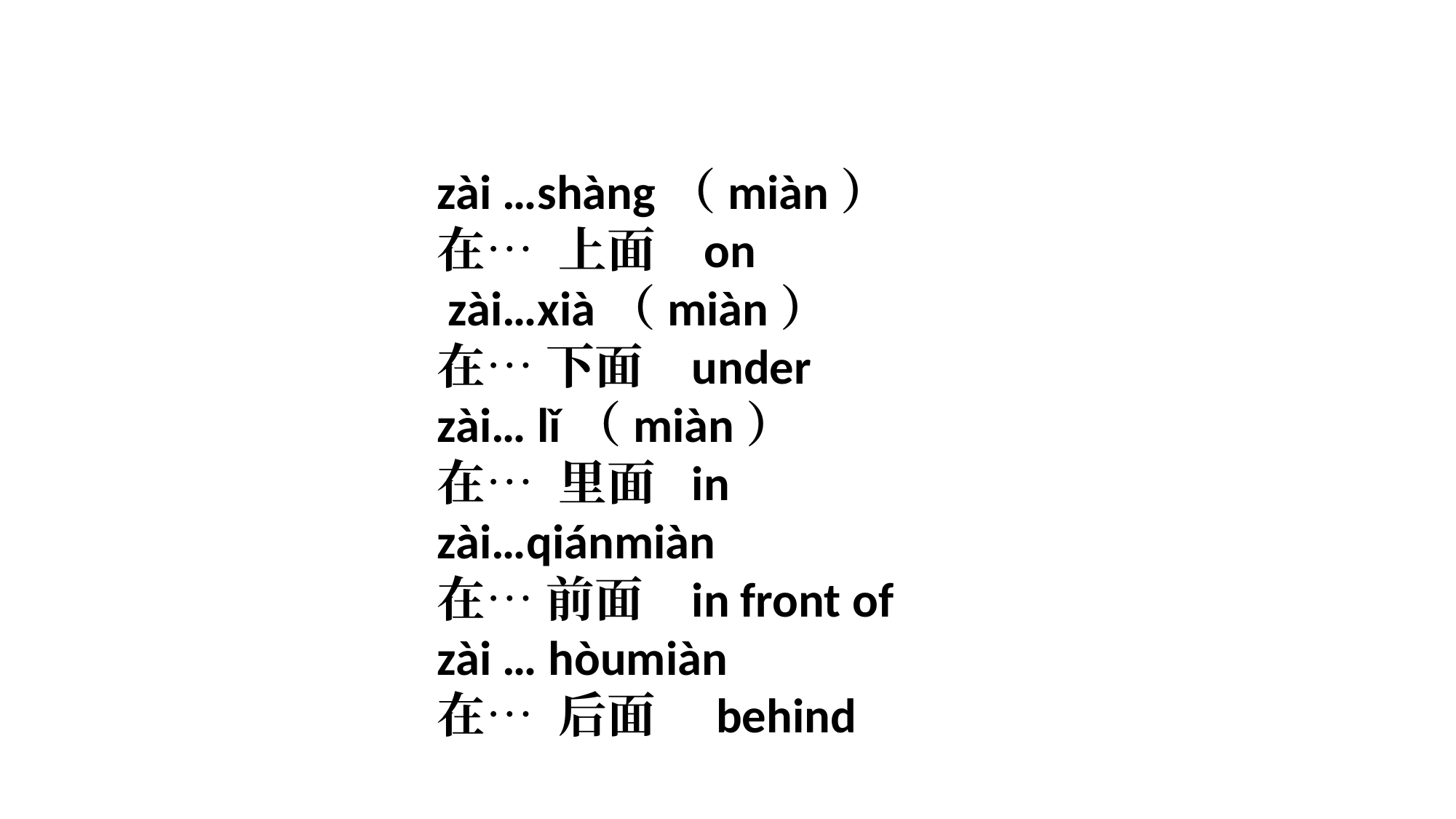

zài …shàng（miàn）
在…  上面   on
 zài…xià（miàn）
在… 下面   under
zài… lǐ（miàn）
在…  里面  in
zài…qiánmiàn
在… 前面   in front of
zài … hòumiàn
在…  后面    behind